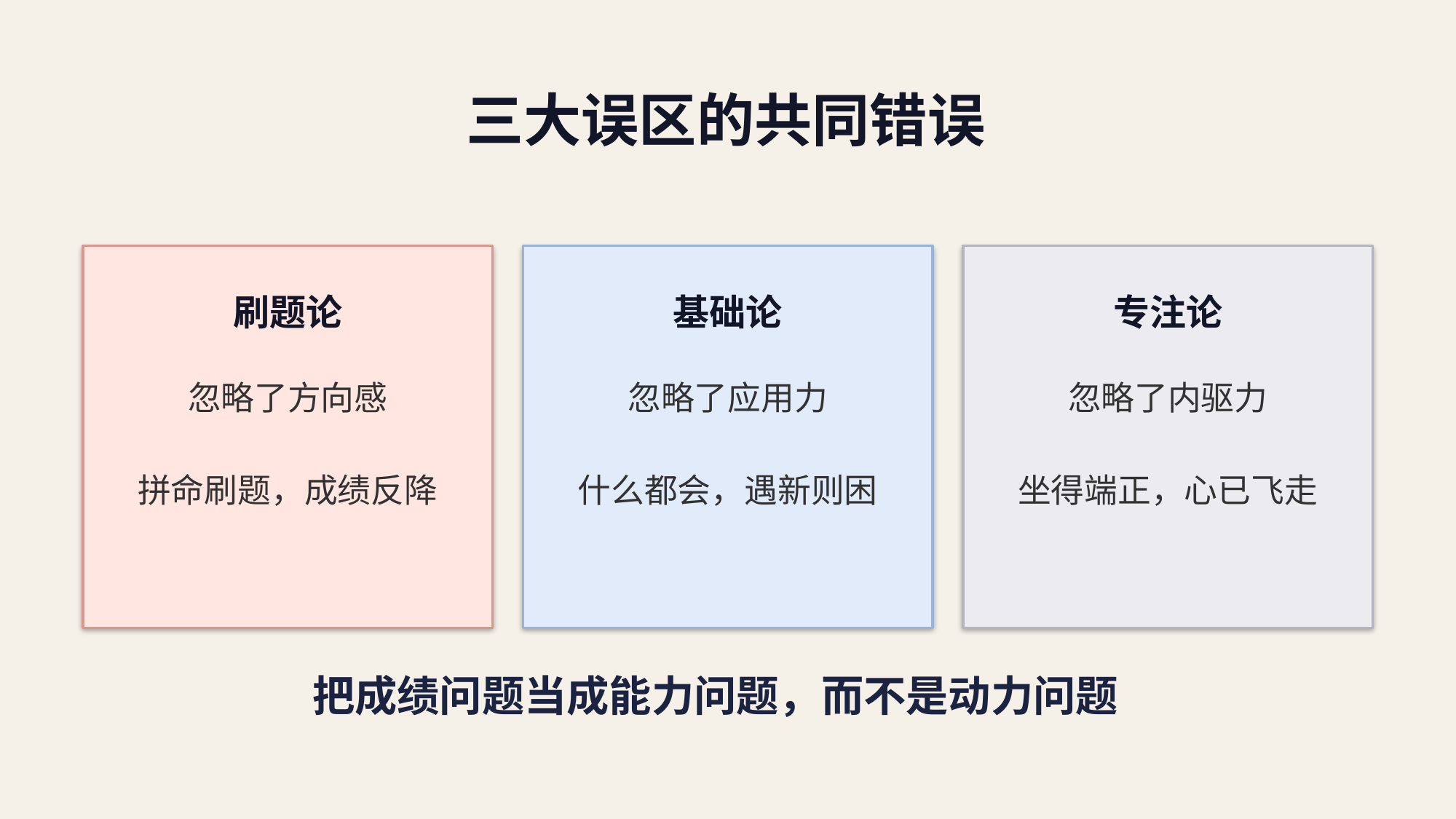

三大误区的共同错误

刷题论
基础论
专注论
忽略了方向感
忽略了应用力
忽略了内驱力
拼命刷题，成绩反降
什么都会，遇新则困
坐得端正，心已飞走
把成绩问题当成能力问题，而不是动力问题